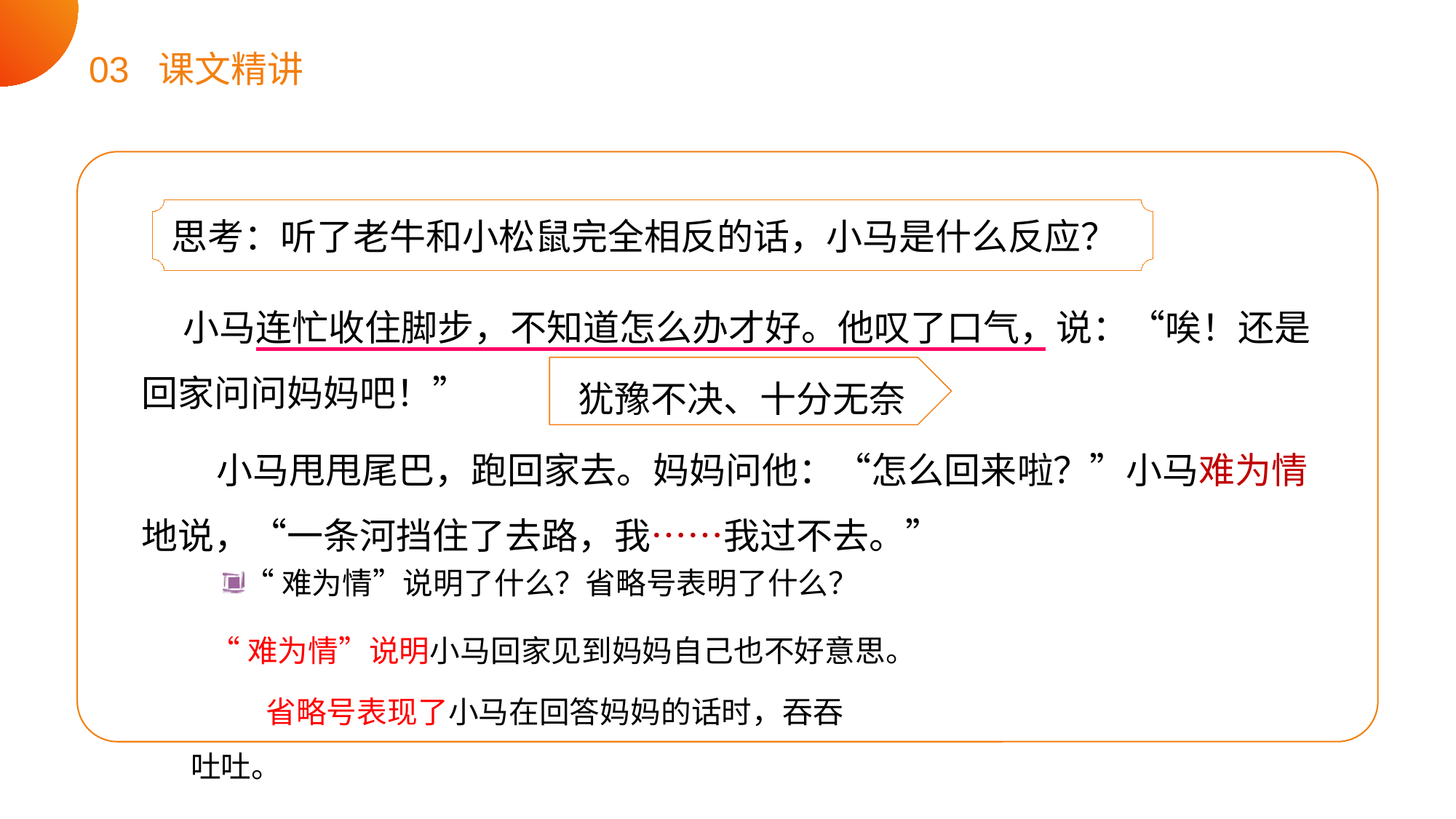

03  课文精讲
思考：听了老牛和小松鼠完全相反的话，小马是什么反应？
    小马连忙收住脚步，不知道怎么办才好。他叹了口气，说：“唉！还是回家问问妈妈吧！”
犹豫不决、十分无奈
小马甩甩尾巴，跑回家去。妈妈问他：“怎么回来啦？”小马难为情地说，“一条河挡住了去路，我……我过不去。”
“难为情”说明了什么？省略号表明了什么？
“难为情”说明小马回家见到妈妈自己也不好意思。
省略号表现了小马在回答妈妈的话时，吞吞吐吐。